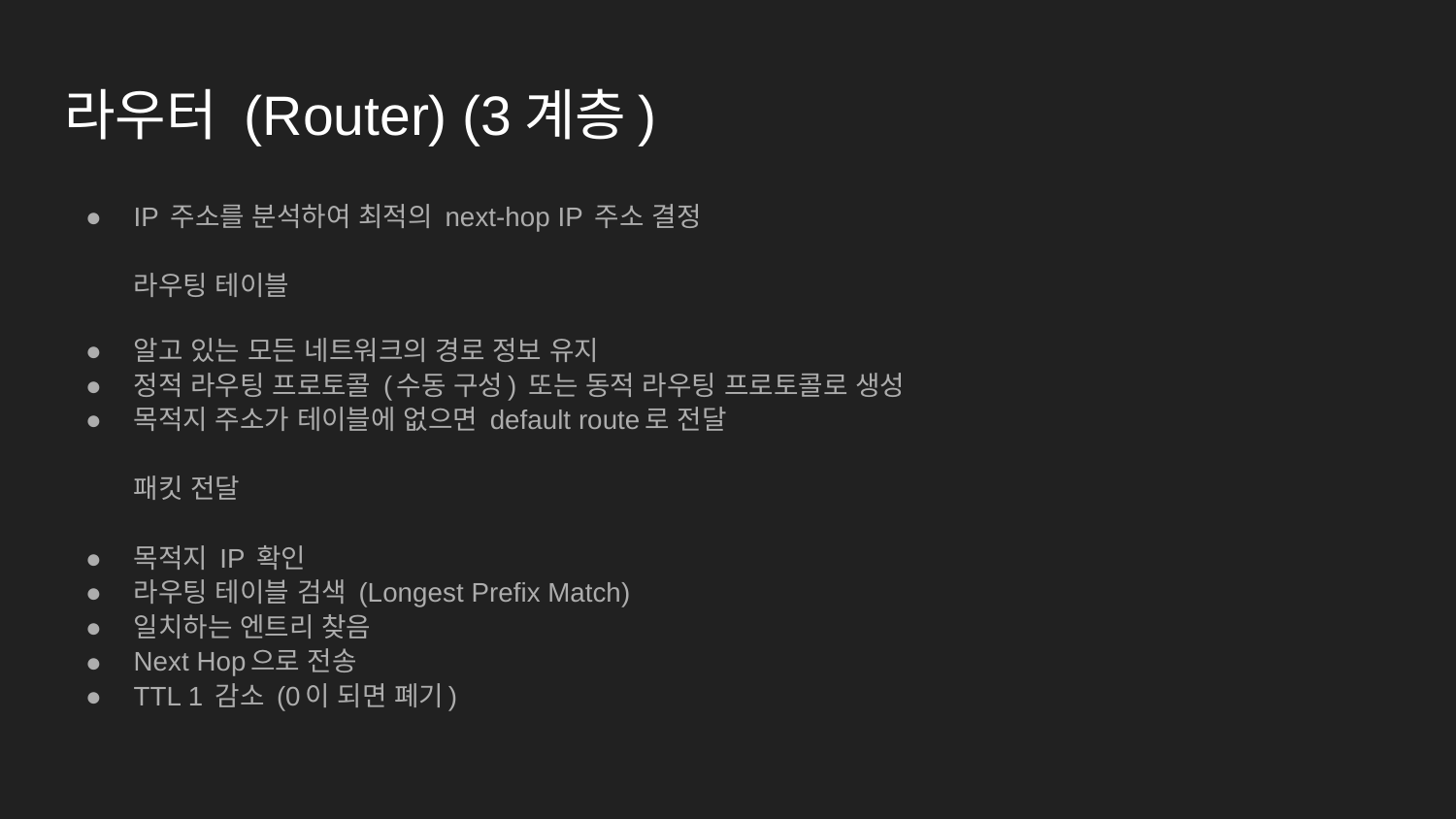

# 라우터 (Router) (3계층)
IP 주소를 분석하여 최적의 next-hop IP 주소 결정
라우팅 테이블
알고 있는 모든 네트워크의 경로 정보 유지
정적 라우팅 프로토콜 (수동 구성) 또는 동적 라우팅 프로토콜로 생성
목적지 주소가 테이블에 없으면 default route로 전달
패킷 전달
목적지 IP 확인
라우팅 테이블 검색 (Longest Prefix Match)
일치하는 엔트리 찾음
Next Hop으로 전송
TTL 1 감소 (0이 되면 폐기)